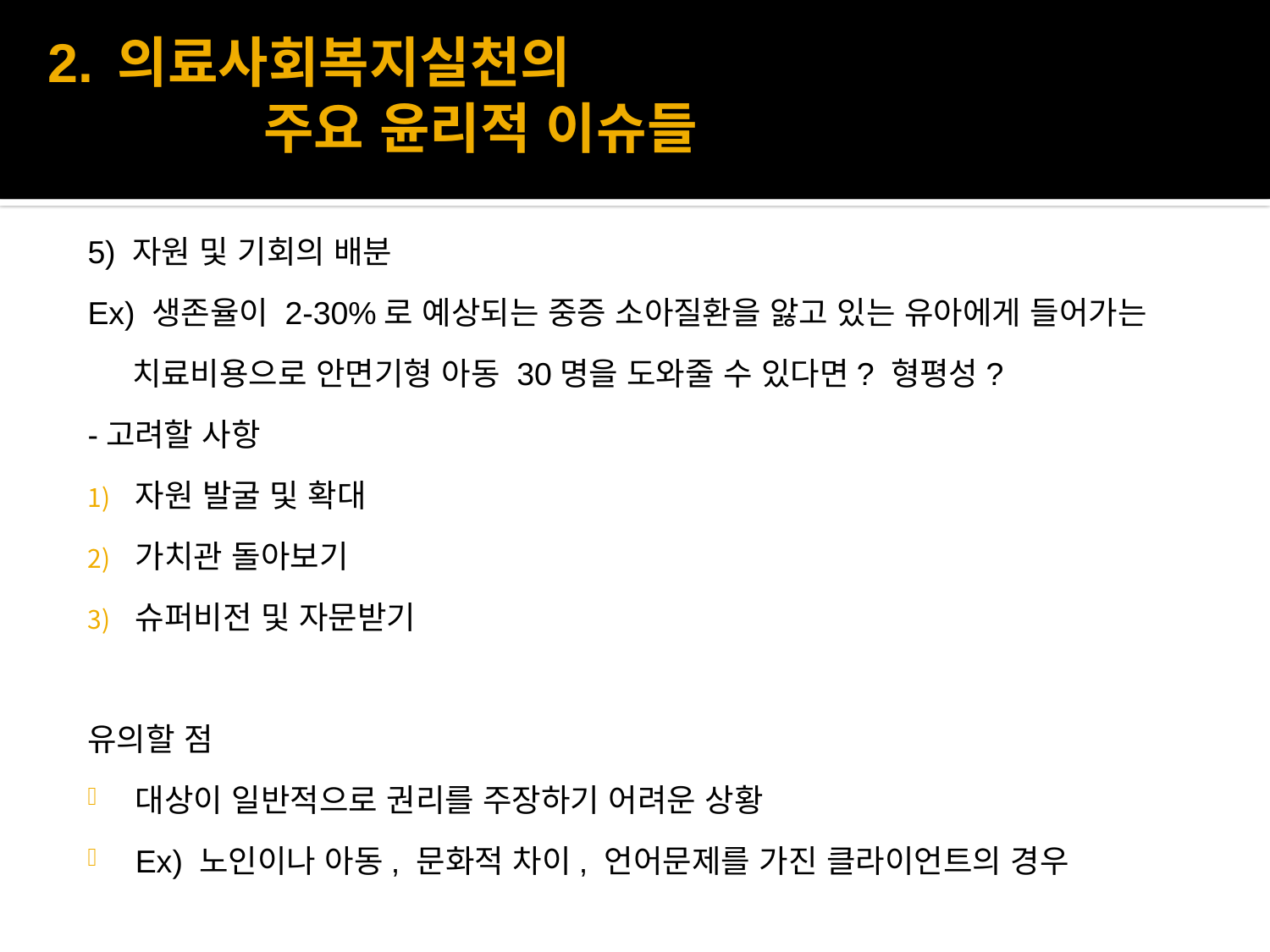

# 2. 의료사회복지실천의 주요 윤리적 이슈들
5) 자원 및 기회의 배분
Ex) 생존율이 2-30%로 예상되는 중증 소아질환을 앓고 있는 유아에게 들어가는 치료비용으로 안면기형 아동 30명을 도와줄 수 있다면? 형평성?
-고려할 사항
자원 발굴 및 확대
가치관 돌아보기
슈퍼비전 및 자문받기

유의할 점
대상이 일반적으로 권리를 주장하기 어려운 상황
Ex) 노인이나 아동, 문화적 차이, 언어문제를 가진 클라이언트의 경우